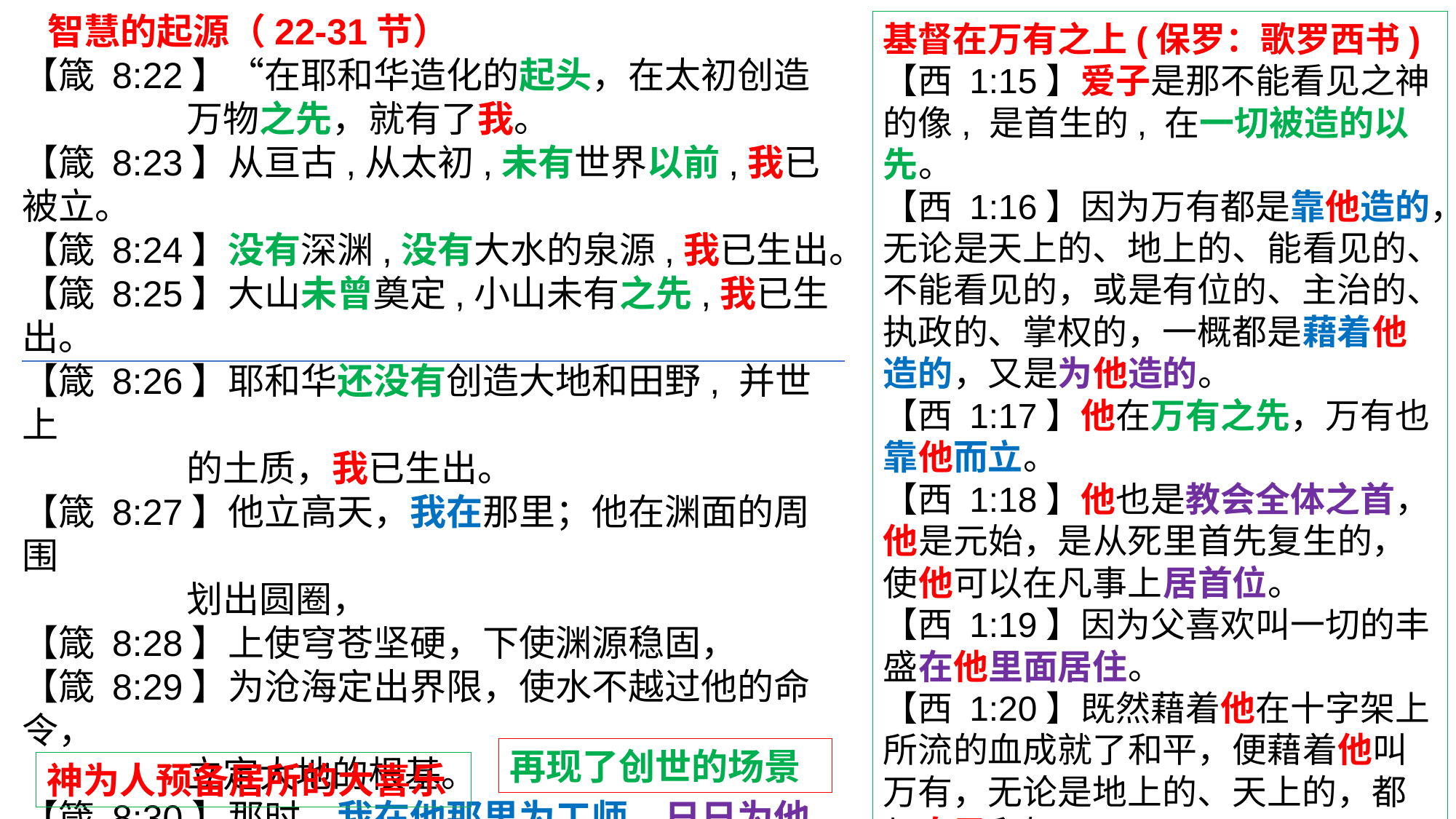

智慧的起源（22-31节）
【箴 8:22】“在耶和华造化的起头，在太初创造
                   万物之先，就有了我。
【箴 8:23】从亘古,从太初,未有世界以前,我已被立。
【箴 8:24】没有深渊,没有大水的泉源,我已生出。
【箴 8:25】大山未曾奠定,小山未有之先,我已生出。
【箴 8:26】耶和华还没有创造大地和田野, 并世上
                   的土质，我已生出。
【箴 8:27】他立高天，我在那里；他在渊面的周围
                   划出圆圈，
【箴 8:28】上使穹苍坚硬，下使渊源稳固，
【箴 8:29】为沧海定出界限，使水不越过他的命令，
                   立定大地的根基。
【箴 8:30】那时，我在他那里为工师，日日为他
                   所喜爱，常常在他面前踊跃，
【箴 8:31】踊跃在他为人预备可住之地，也喜悦
                   住在世人之间。
基督在万有之上(保罗：歌罗西书)
【西 1:15】爱子是那不能看见之神的像, 是首生的, 在一切被造的以先。
【西 1:16】因为万有都是靠他造的，无论是天上的、地上的、能看见的、不能看见的，或是有位的、主治的、执政的、掌权的，一概都是藉着他造的，又是为他造的。
【西 1:17】他在万有之先，万有也靠他而立。
【西 1:18】他也是教会全体之首，他是元始，是从死里首先复生的，使他可以在凡事上居首位。
【西 1:19】因为父喜欢叫一切的丰盛在他里面居住。
【西 1:20】既然藉着他在十字架上所流的血成就了和平，便藉着他叫万有，无论是地上的、天上的，都与自己和好了。
再现了创世的场景
神为人预备居所的大喜乐